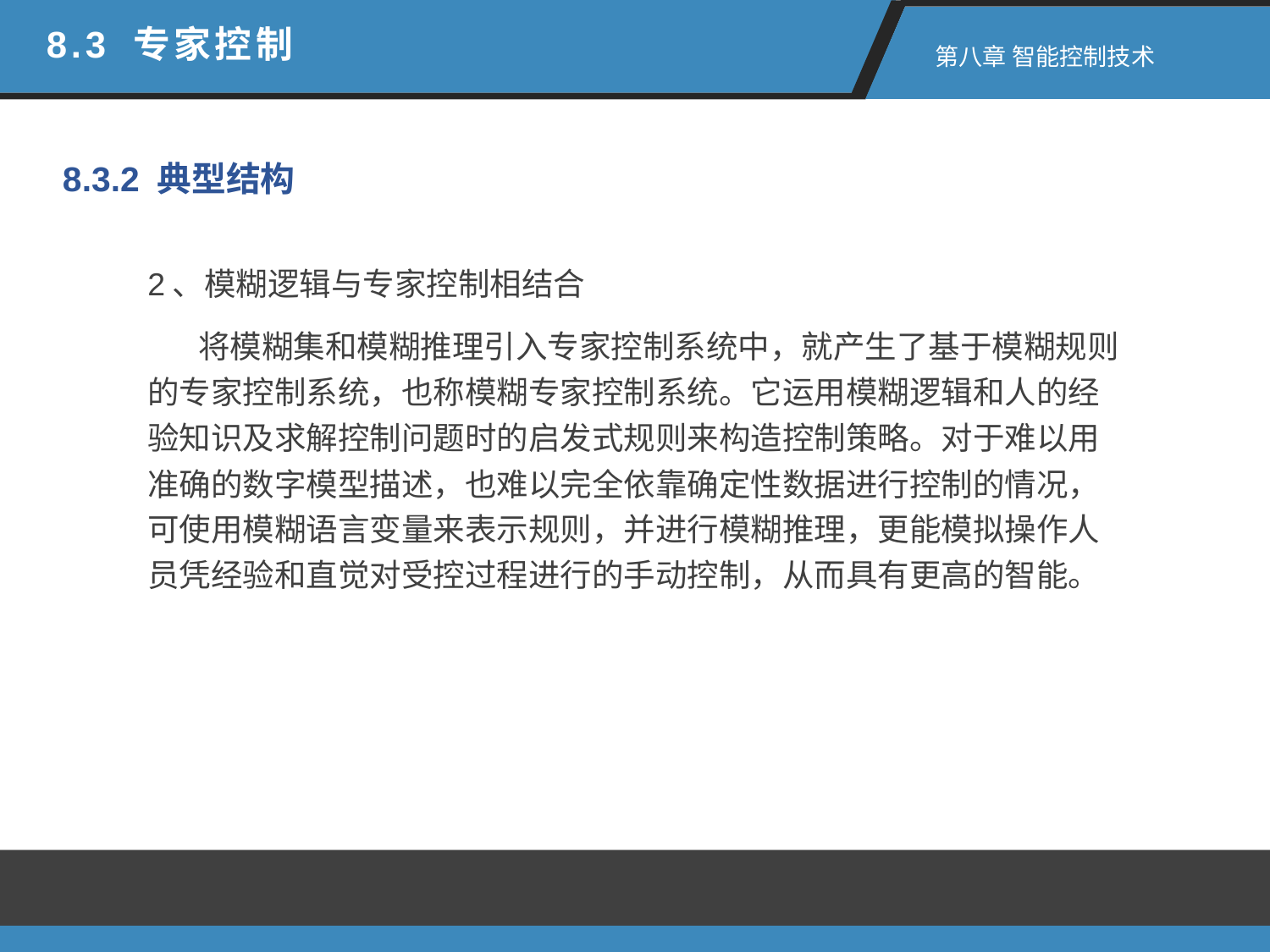

8.3 专家控制
  第八章 智能控制技术
8.3.2 典型结构
2、模糊逻辑与专家控制相结合
      将模糊集和模糊推理引入专家控制系统中，就产生了基于模糊规则的专家控制系统，也称模糊专家控制系统。它运用模糊逻辑和人的经验知识及求解控制问题时的启发式规则来构造控制策略。对于难以用准确的数字模型描述，也难以完全依靠确定性数据进行控制的情况，可使用模糊语言变量来表示规则，并进行模糊推理，更能模拟操作人员凭经验和直觉对受控过程进行的手动控制，从而具有更高的智能。